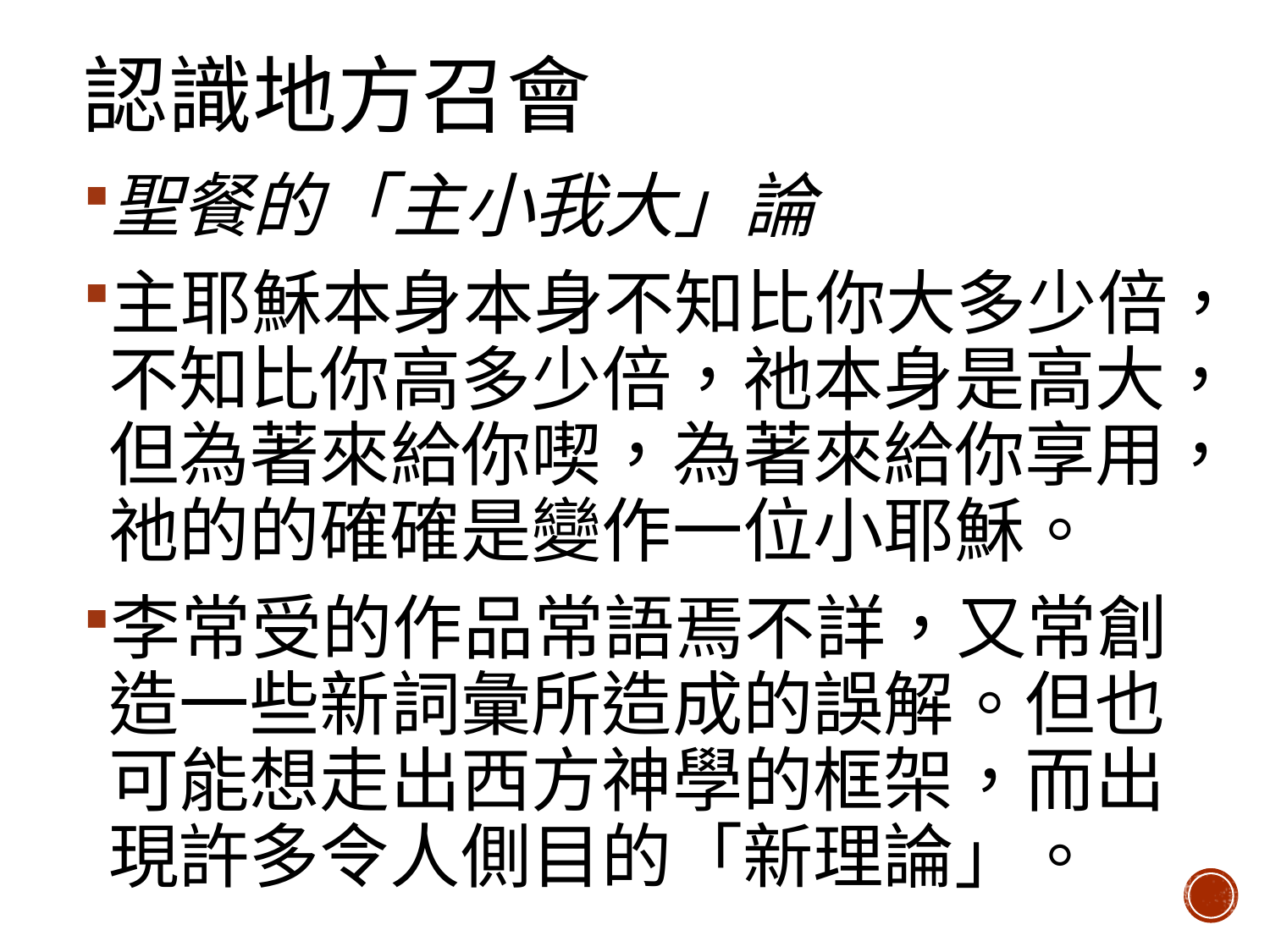

# 認識地方召會
聖餐的「主小我大」論
主耶穌本身本身不知比你大多少倍，不知比你高多少倍，祂本身是高大，但為著來給你喫，為著來給你享用，祂的的確確是變作一位小耶穌。
李常受的作品常語焉不詳，又常創造一些新詞彙所造成的誤解。但也可能想走出西方神學的框架，而出現許多令人側目的「新理論」。